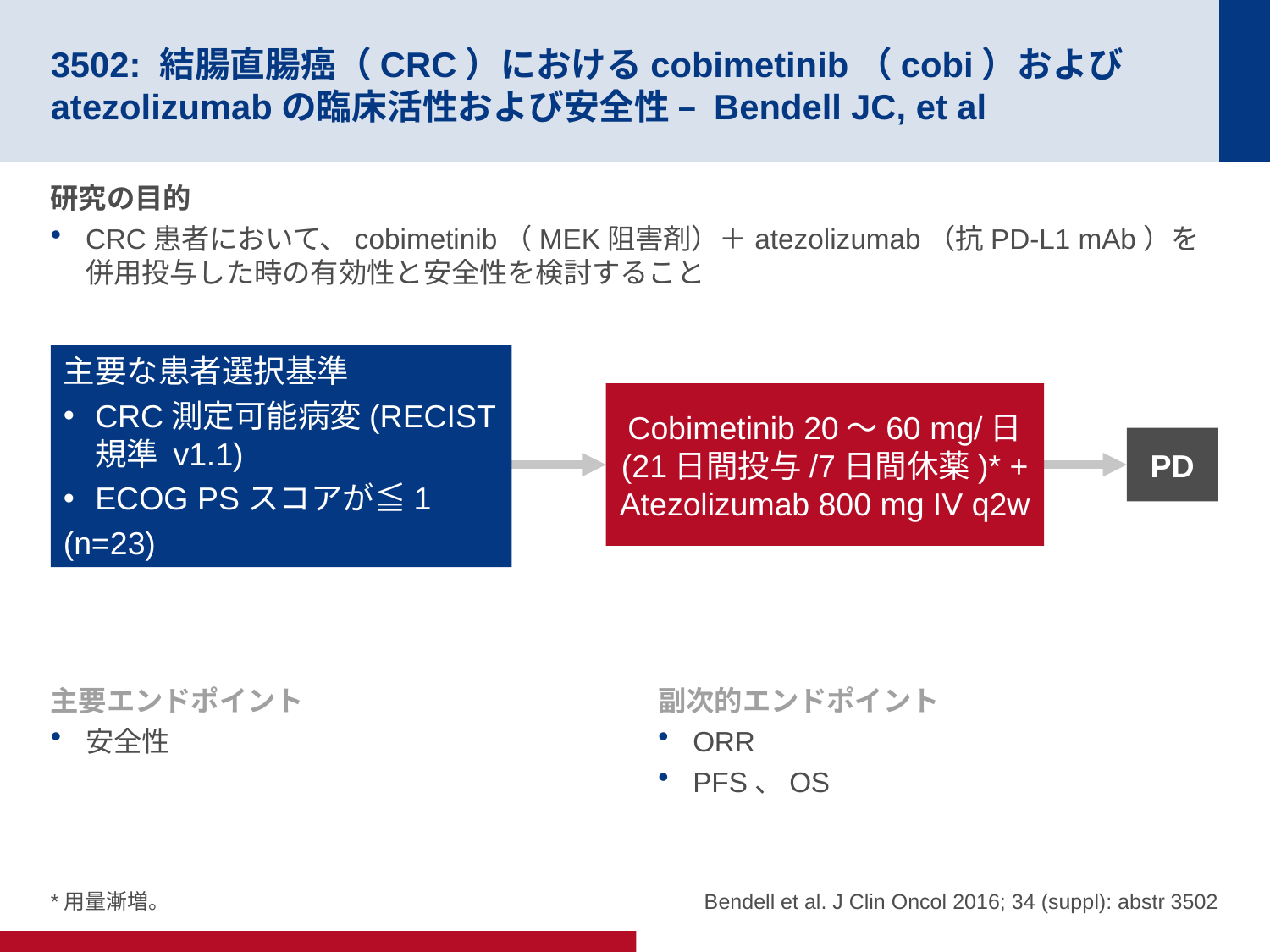

# 3502: 結腸直腸癌（CRC）におけるcobimetinib（cobi）およびatezolizumabの臨床活性および安全性 – Bendell JC, et al
研究の目的
CRC患者において、cobimetinib（MEK阻害剤）＋atezolizumab（抗PD-L1 mAb）を併用投与した時の有効性と安全性を検討すること
主要な患者選択基準
CRC測定可能病変(RECIST規準 v1.1)
ECOG PSスコアが≦1
(n=23)
Cobimetinib 20～60 mg/日 (21日間投与/7日間休薬)* + Atezolizumab 800 mg IV q2w
PD
主要エンドポイント
安全性

副次的エンドポイント
ORR
PFS、OS
Bendell et al. J Clin Oncol 2016; 34 (suppl): abstr 3502
*用量漸増。